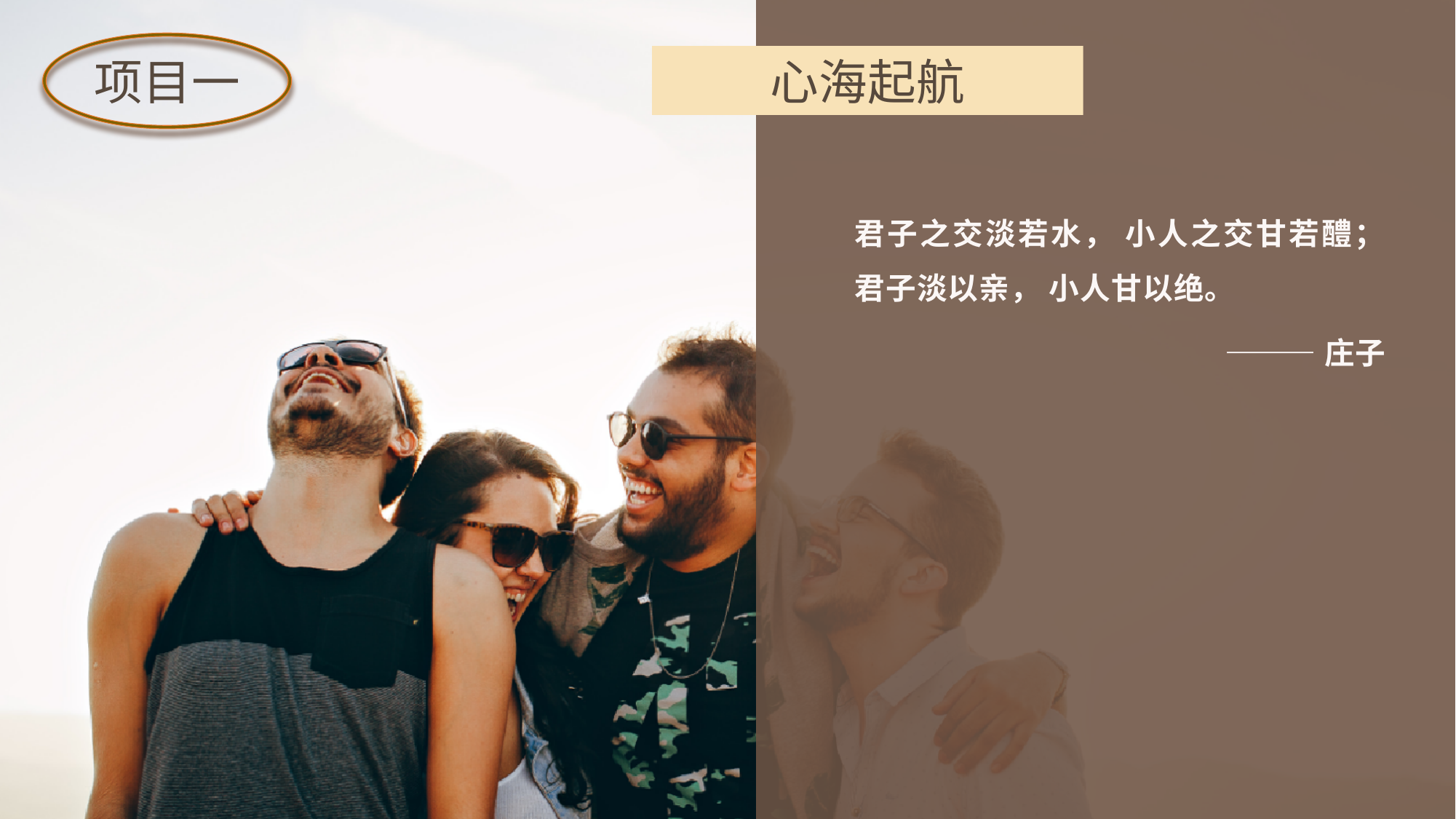

项目一
心海起航
君子之交淡若水， 小人之交甘若醴； 君子淡以亲， 小人甘以绝。
———庄子